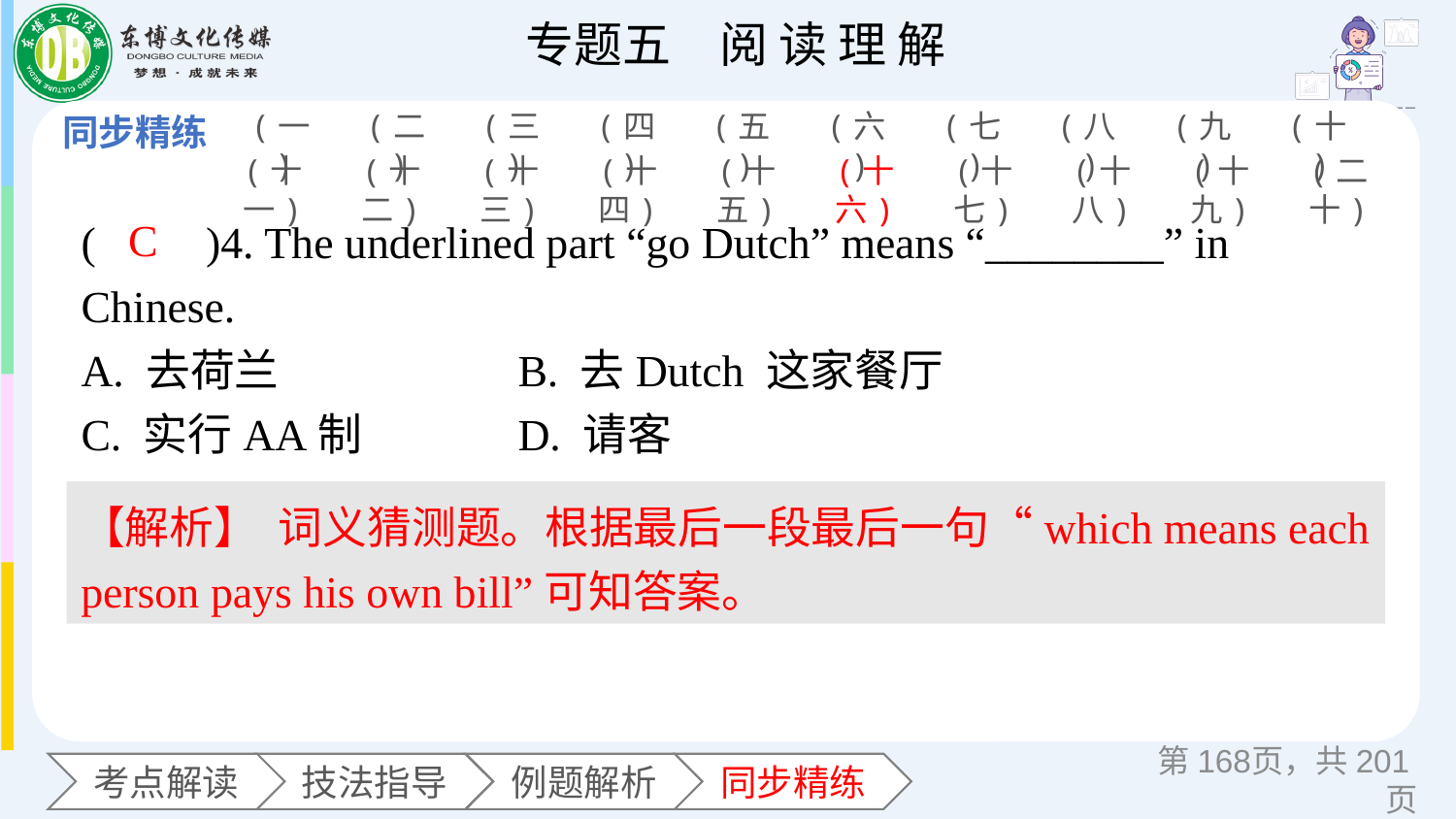

(一)
(二)
(三)
(四)
(五)
(六)
(七)
(八)
(九)
(十)
(十一)
(十二)
(十三)
(十四)
(十五)
(十六)
(十七)
(十八)
(十九)
(二十)
(　　)4. The underlined part “go Dutch” means “________” in Chinese.
A. 去荷兰    		B. 去Dutch 这家餐厅
C. 实行AA制    	D. 请客
C
【解析】  词义猜测题。根据最后一段最后一句“which means each person pays his own bill”可知答案。
第168页，共201页